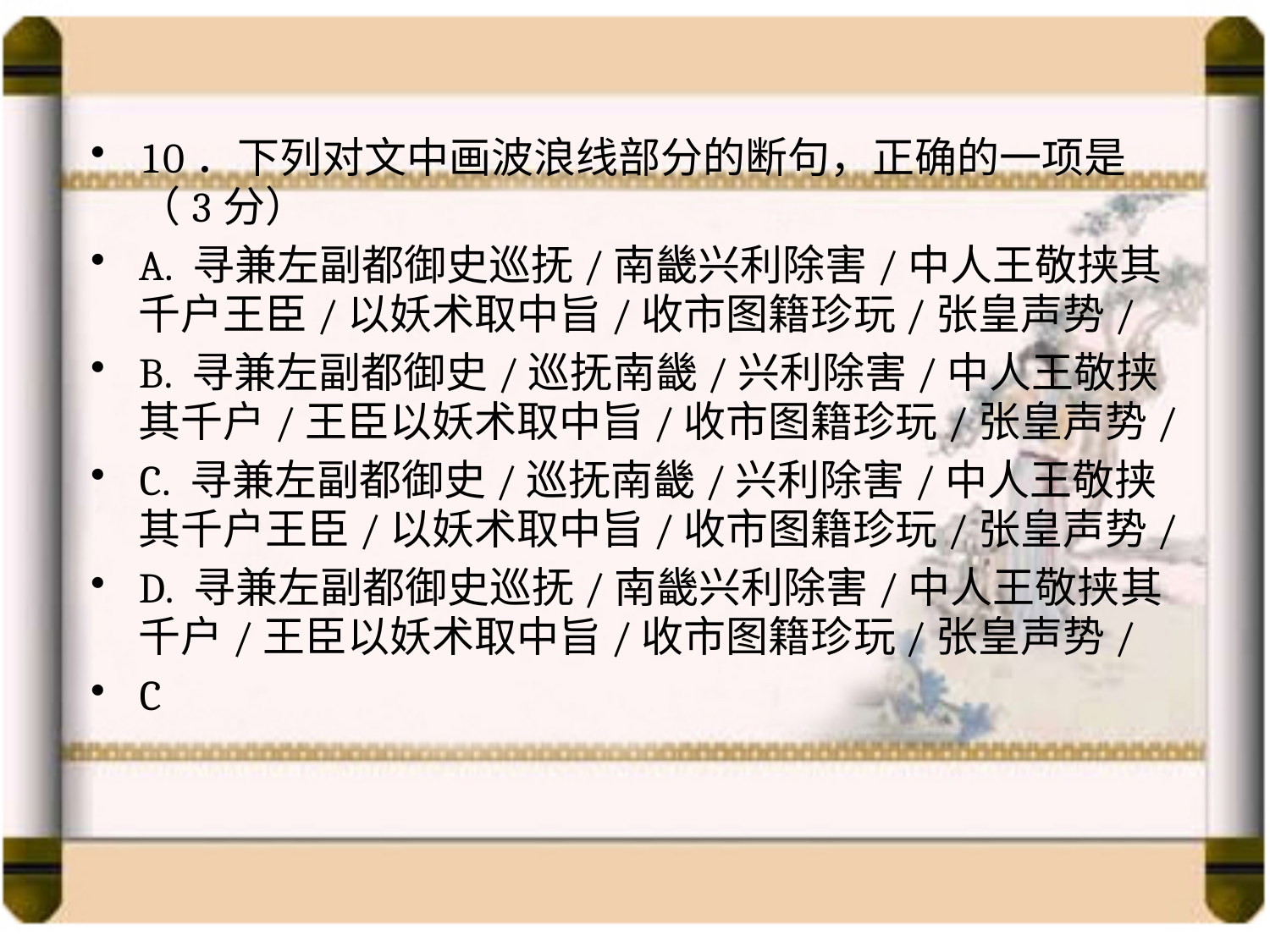

10．下列对文中画波浪线部分的断句，正确的一项是（3分）
A. 寻兼左副都御史巡抚/南畿兴利除害/中人王敬挟其千户王臣/以妖术取中旨/收市图籍珍玩/张皇声势/
B. 寻兼左副都御史/巡抚南畿/兴利除害/中人王敬挟其千户/王臣以妖术取中旨/收市图籍珍玩/张皇声势/
C. 寻兼左副都御史/巡抚南畿/兴利除害/中人王敬挟其千户王臣/以妖术取中旨/收市图籍珍玩/张皇声势/
D. 寻兼左副都御史巡抚/南畿兴利除害/中人王敬挟其千户/王臣以妖术取中旨/收市图籍珍玩/张皇声势/
C